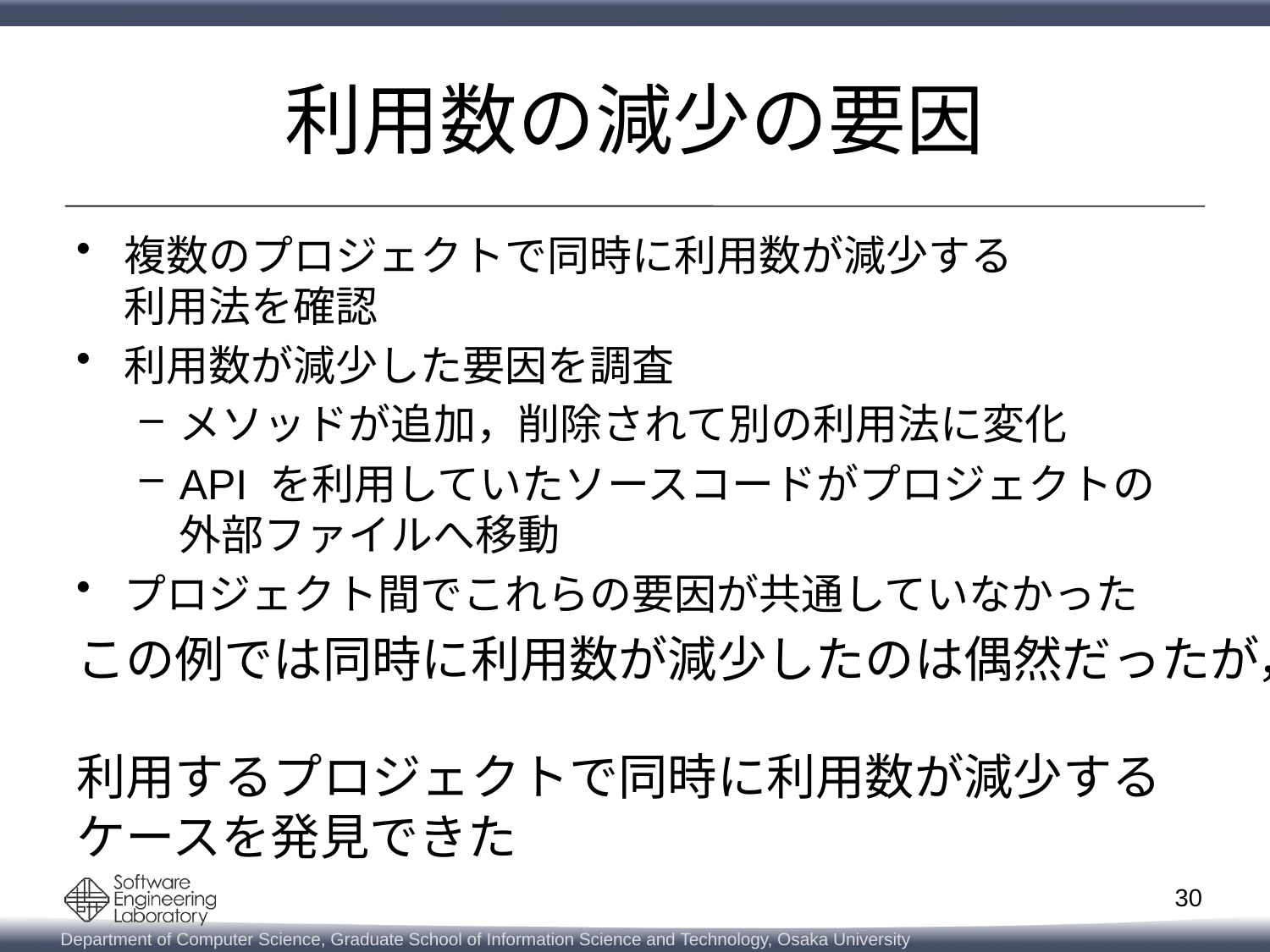

# 利用数の減少の要因
複数のプロジェクトで同時に利用数が減少する
利用法を確認
利用数が減少した要因を調査
メソッドが追加，削除されて別の利用法に変化
API を利用していたソースコードがプロジェクトの
外部ファイルへ移動
プロジェクト間でこれらの要因が共通していなかった
この例では同時に利用数が減少したのは偶然だったが，
利用するプロジェクトで同時に利用数が減少する
ケースを発見できた
30